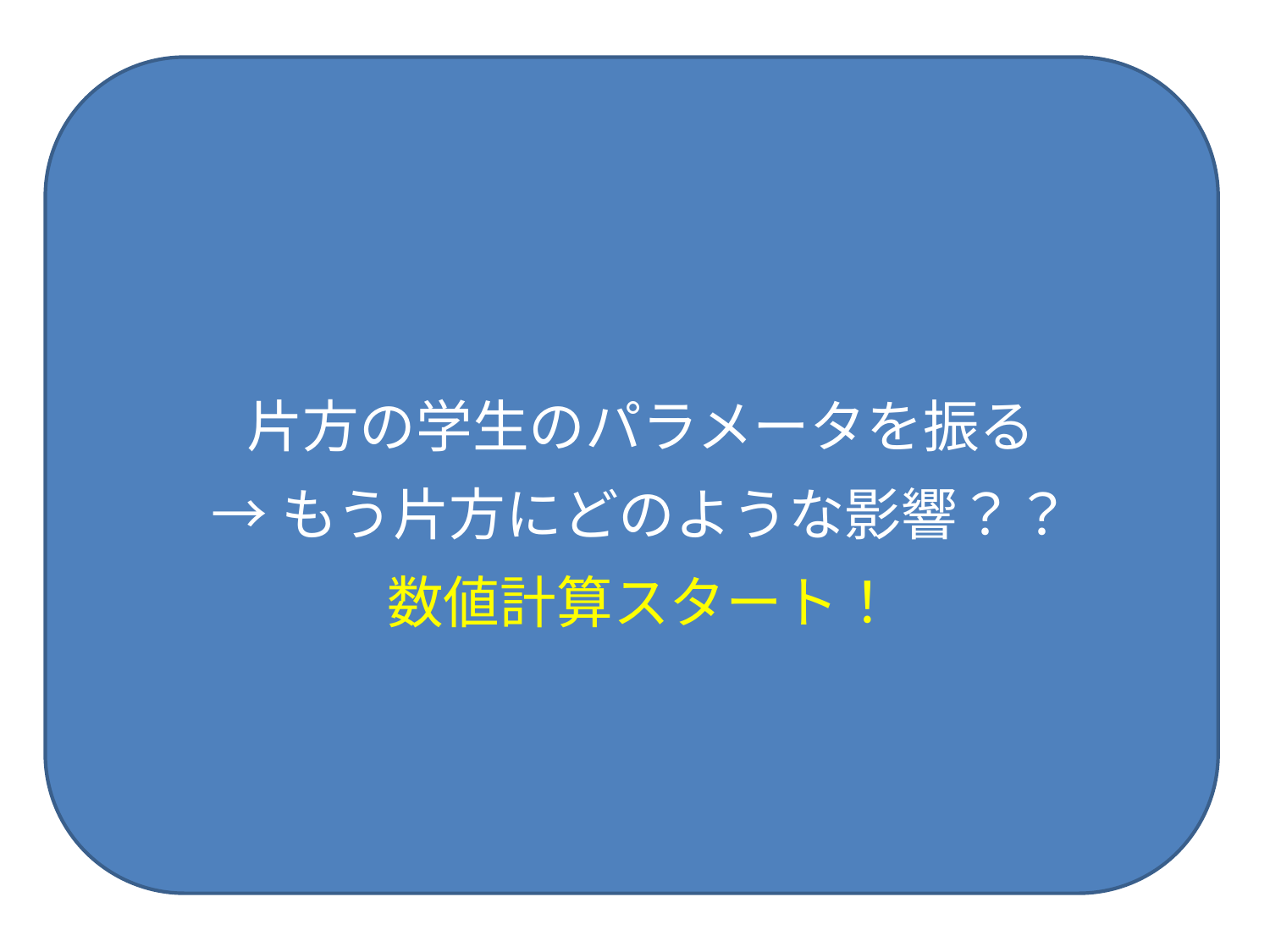

片方の学生のパラメータを振る
→もう片方にどのような影響？？
数値計算スタート！